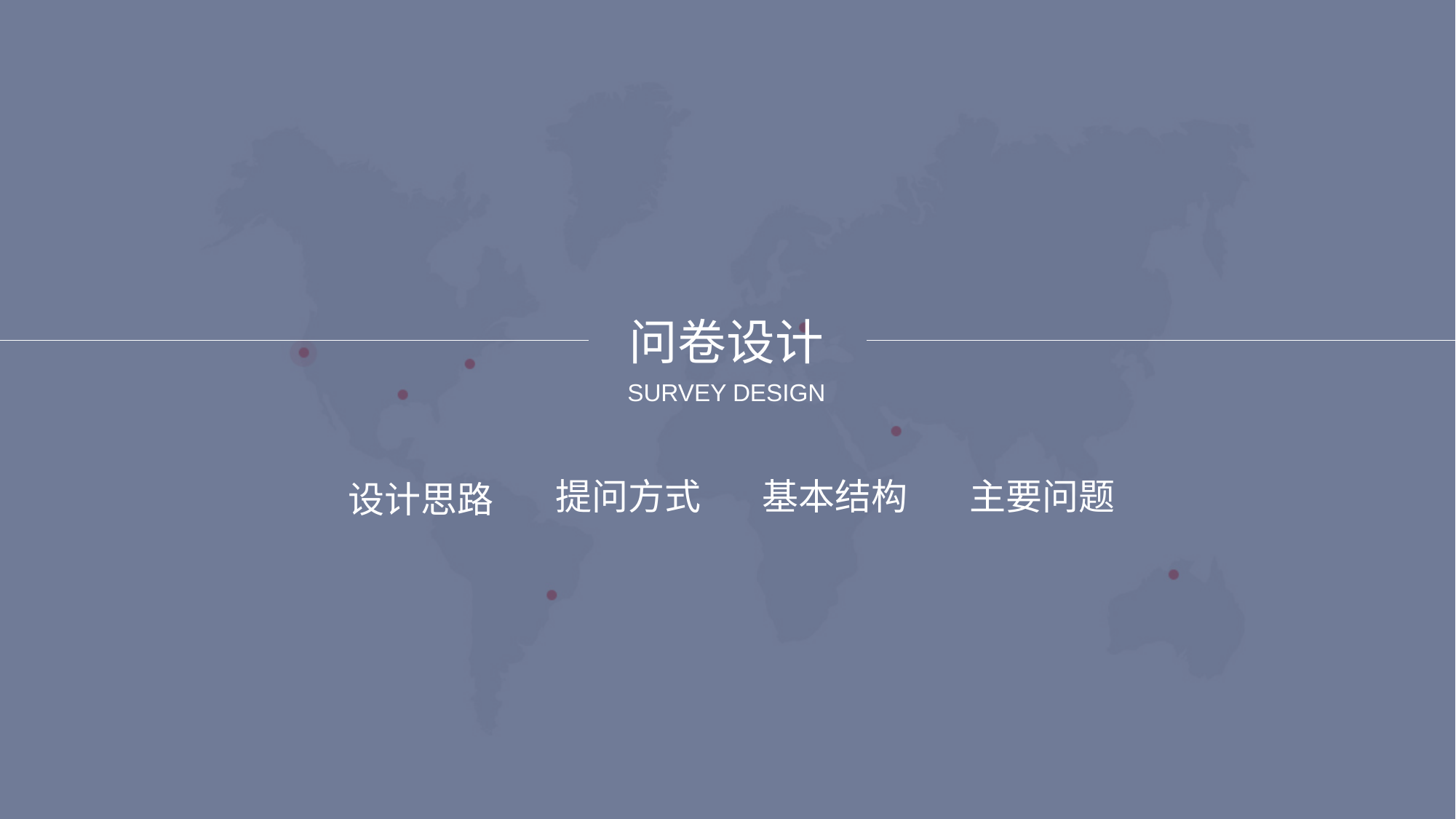

问卷设计
SURVEY DESIGN
设计思路
提问方式
基本结构
主要问题